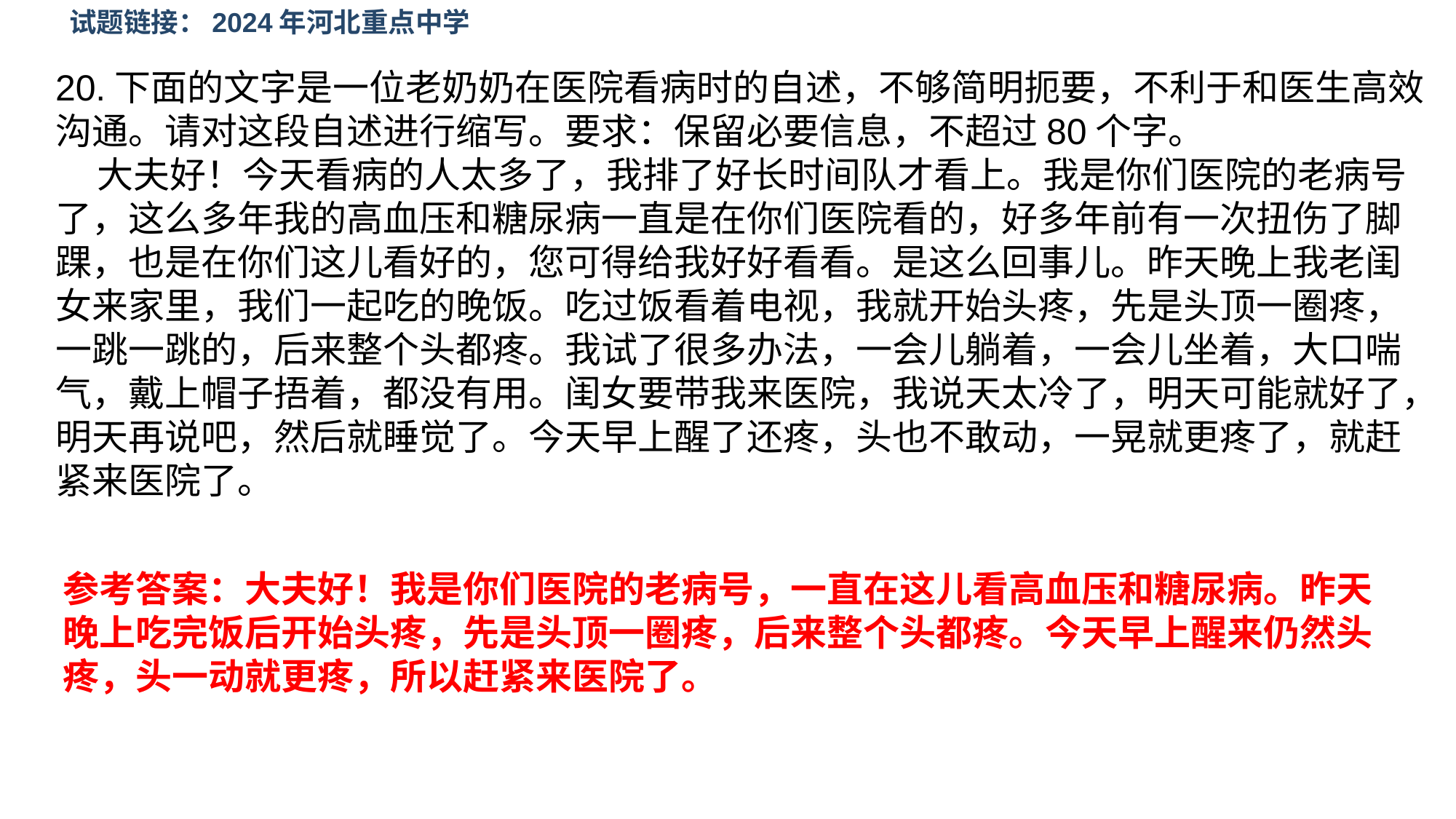

试题链接：2024年河北重点中学

20.下面的文字是一位老奶奶在医院看病时的自述，不够简明扼要，不利于和医生高效沟通。请对这段自述进行缩写。要求：保留必要信息，不超过80个字。
    大夫好！今天看病的人太多了，我排了好长时间队才看上。我是你们医院的老病号了，这么多年我的高血压和糖尿病一直是在你们医院看的，好多年前有一次扭伤了脚踝，也是在你们这儿看好的，您可得给我好好看看。是这么回事儿。昨天晚上我老闺女来家里，我们一起吃的晚饭。吃过饭看着电视，我就开始头疼，先是头顶一圈疼，一跳一跳的，后来整个头都疼。我试了很多办法，一会儿躺着，一会儿坐着，大口喘气，戴上帽子捂着，都没有用。闺女要带我来医院，我说天太冷了，明天可能就好了，明天再说吧，然后就睡觉了。今天早上醒了还疼，头也不敢动，一晃就更疼了，就赶紧来医院了。
参考答案：大夫好！我是你们医院的老病号，一直在这儿看高血压和糖尿病。昨天晚上吃完饭后开始头疼，先是头顶一圈疼，后来整个头都疼。今天早上醒来仍然头疼，头一动就更疼，所以赶紧来医院了。